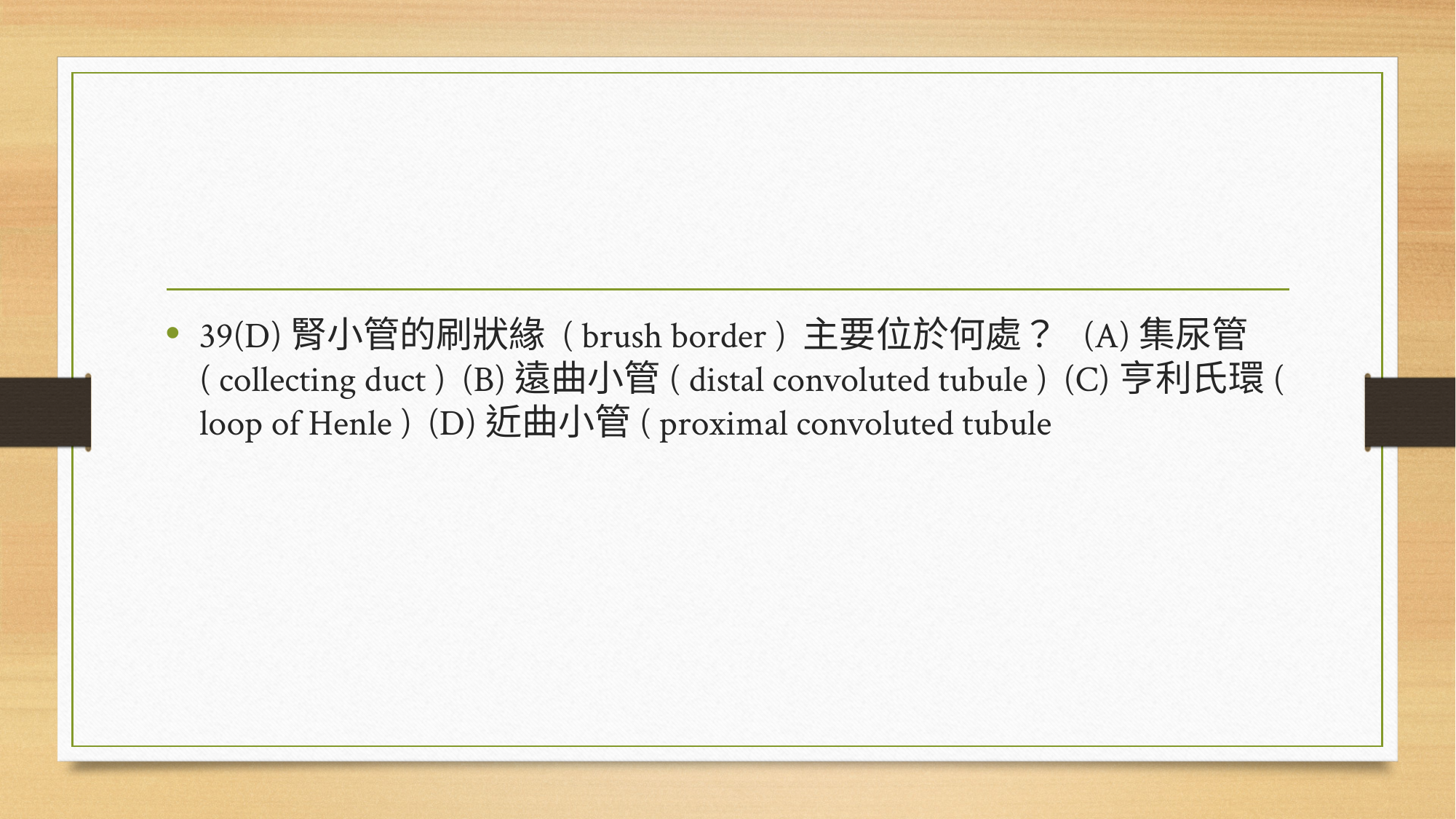

#
39(D)腎小管的刷狀緣 ( brush border ) 主要位於何處？  (A)集尿管( collecting duct )  (B)遠曲小管( distal convoluted tubule )  (C)亨利氏環( loop of Henle )  (D)近曲小管( proximal convoluted tubule